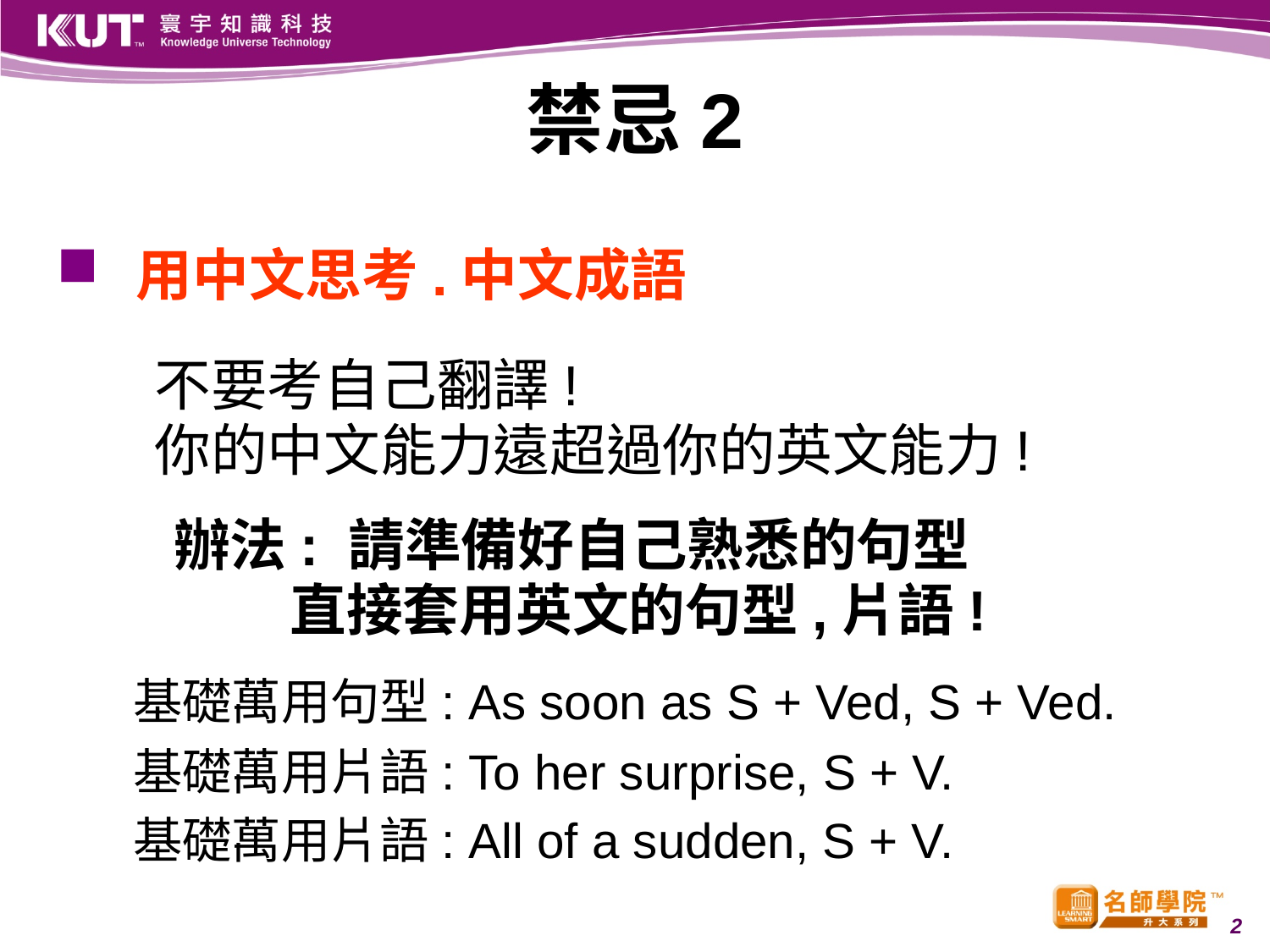

# 禁忌2
用中文思考.中文成語
不要考自己翻譯!
你的中文能力遠超過你的英文能力!
 辦法: 請準備好自己熟悉的句型
          直接套用英文的句型,片語!
基礎萬用句型: As soon as S + Ved, S + Ved.
基礎萬用片語: To her surprise, S + V.
基礎萬用片語: All of a sudden, S + V.
2